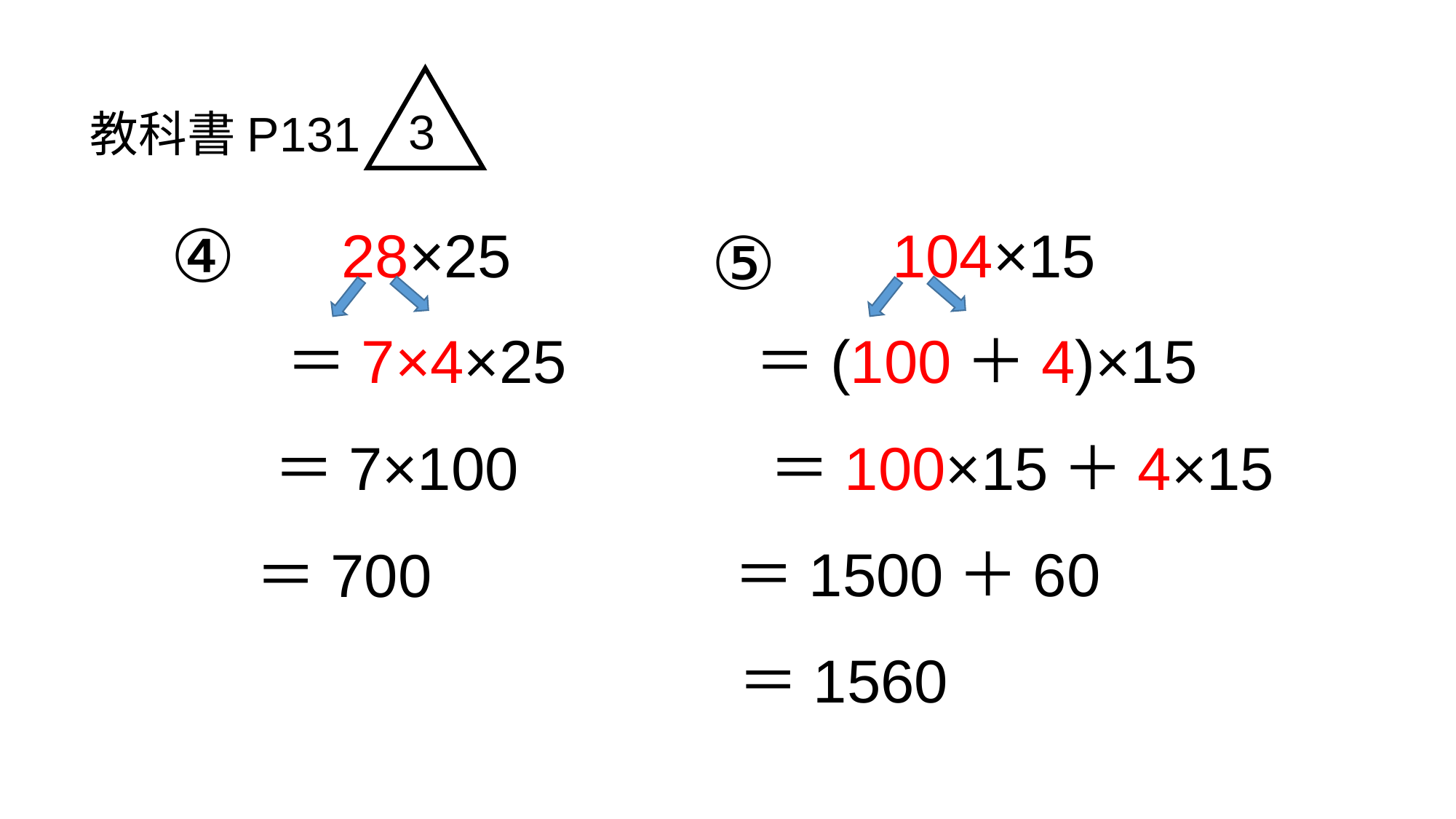

3
教科書P131
④
28×25
⑤
　104×15

＝7×4×25
＝(100＋4)×15
＝7×100
＝100×15＋4×15
＝1500＋60
＝700
＝1560